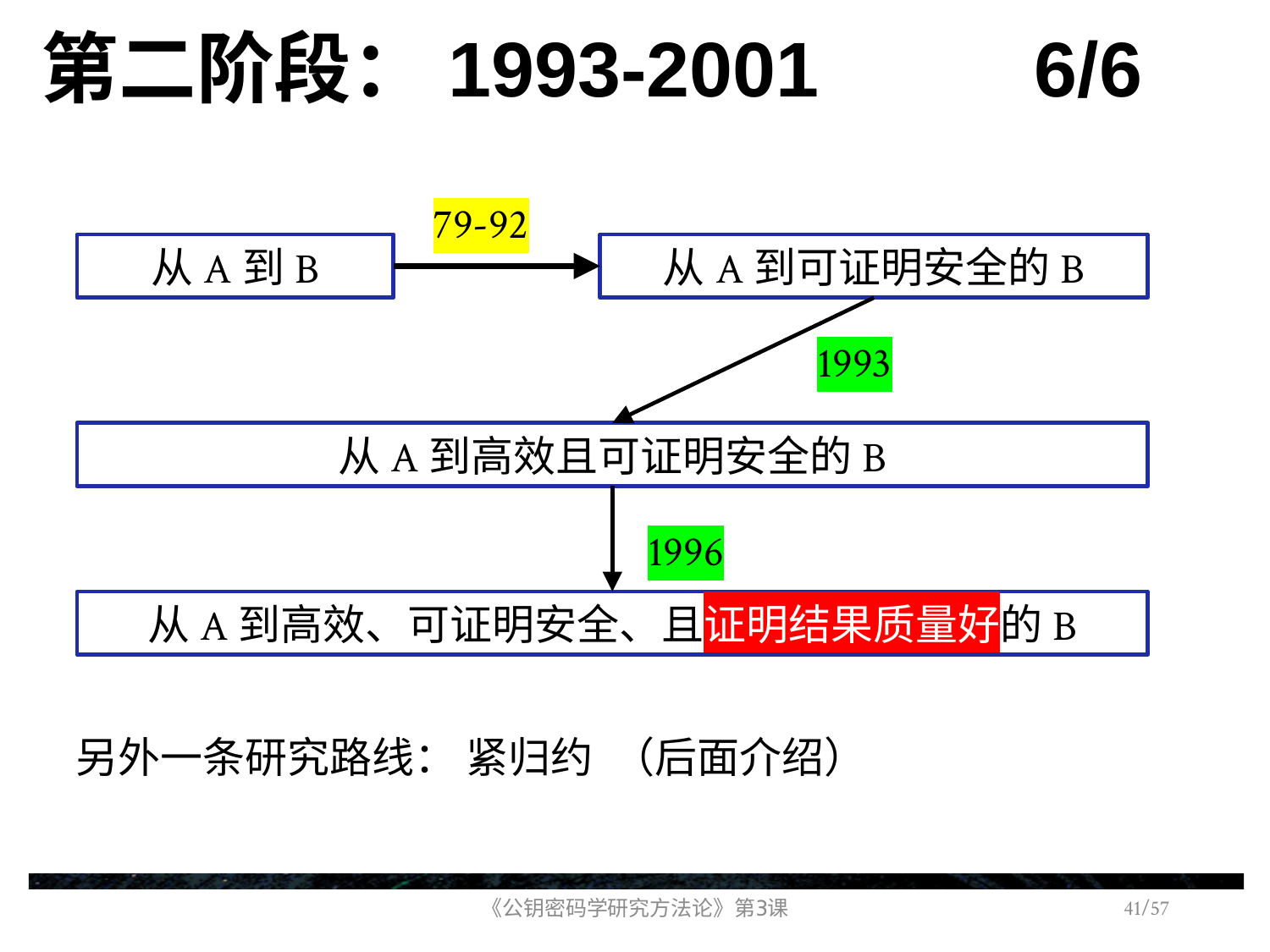

# 第二阶段：1993-2001          6/6
79-92
从A到B
从A到可证明安全的B
1993
从A到高效且可证明安全的B
1996
从A到高效、可证明安全、且证明结果质量好的B
另外一条研究路线： 紧归约  （后面介绍）
《公钥密码学研究方法论》第3课
41/57